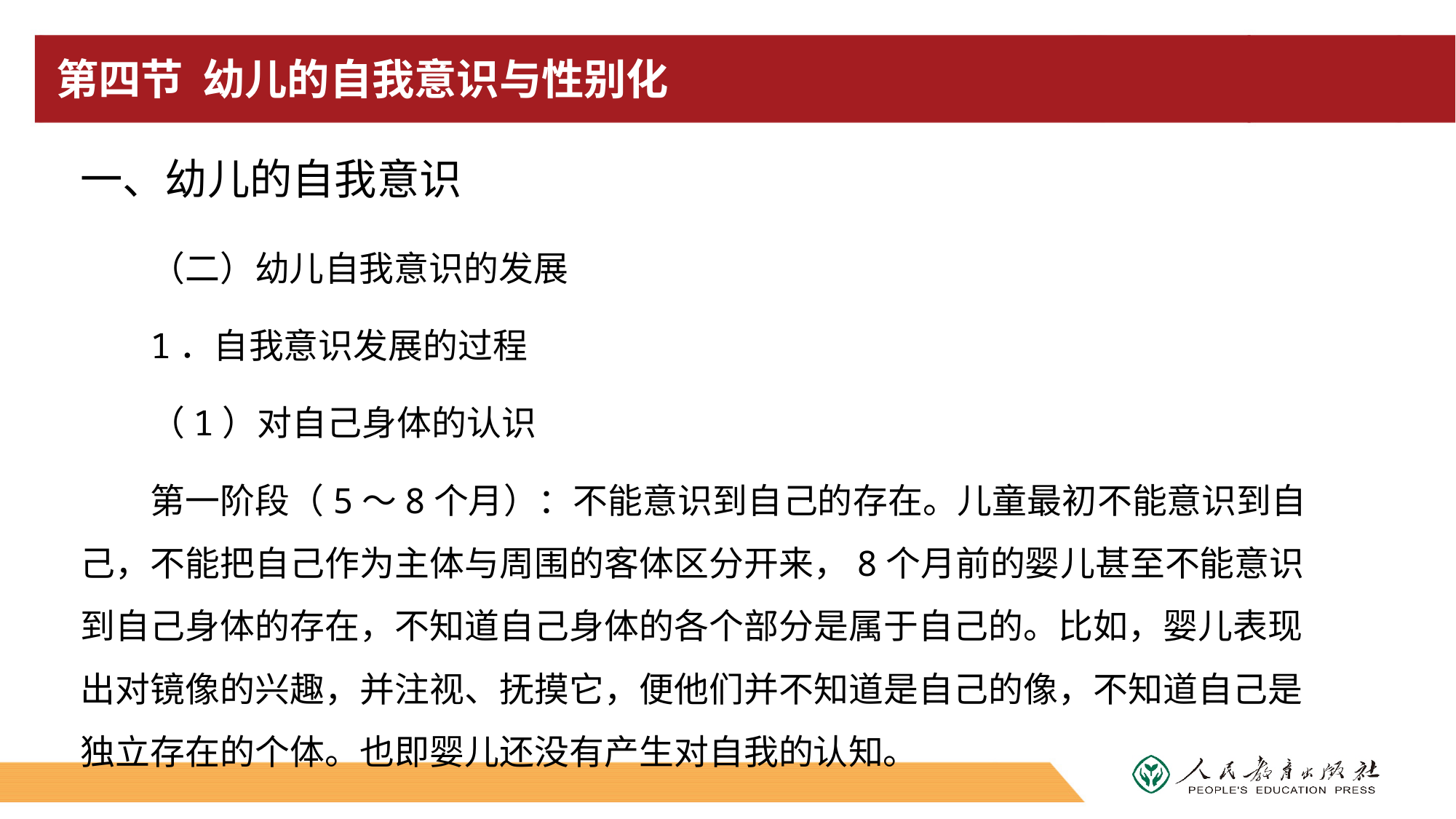

# 第四节  幼儿的自我意识与性别化
一、幼儿的自我意识
（二）幼儿自我意识的发展
1．自我意识发展的过程
（1）对自己身体的认识
第一阶段（5～8个月）：不能意识到自己的存在。儿童最初不能意识到自己，不能把自己作为主体与周围的客体区分开来，8个月前的婴儿甚至不能意识到自己身体的存在，不知道自己身体的各个部分是属于自己的。比如，婴儿表现出对镜像的兴趣，并注视、抚摸它，便他们并不知道是自己的像，不知道自己是独立存在的个体。也即婴儿还没有产生对自我的认知。